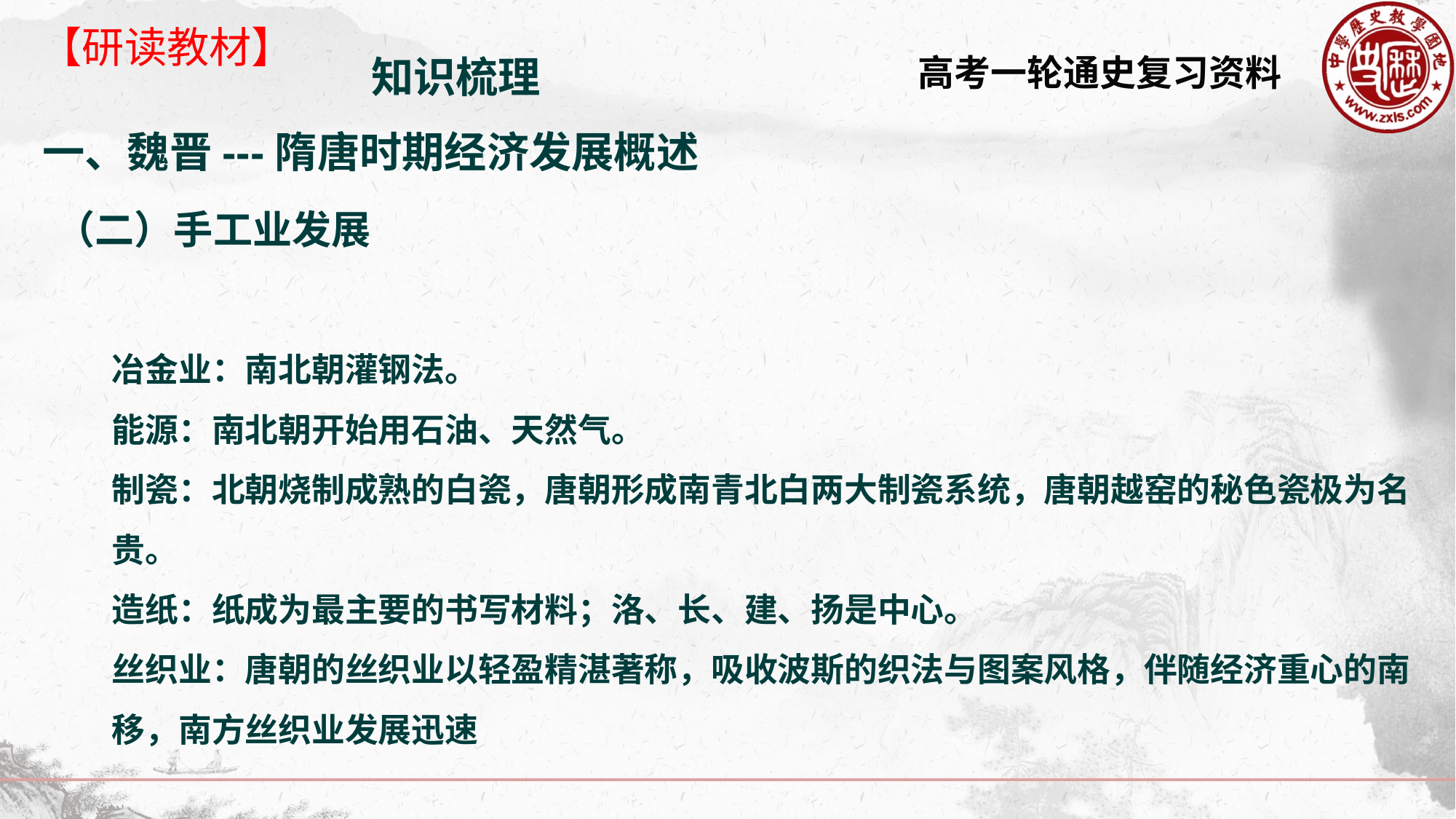

【研读教材】
知识梳理
一、魏晋---隋唐时期经济发展概述
（二）手工业发展

冶金业：南北朝灌钢法。
能源：南北朝开始用石油、天然气。
制瓷：北朝烧制成熟的白瓷，唐朝形成南青北白两大制瓷系统，唐朝越窑的秘色瓷极为名贵。
造纸：纸成为最主要的书写材料；洛、长、建、扬是中心。
丝织业：唐朝的丝织业以轻盈精湛著称，吸收波斯的织法与图案风格，伴随经济重心的南移，南方丝织业发展迅速